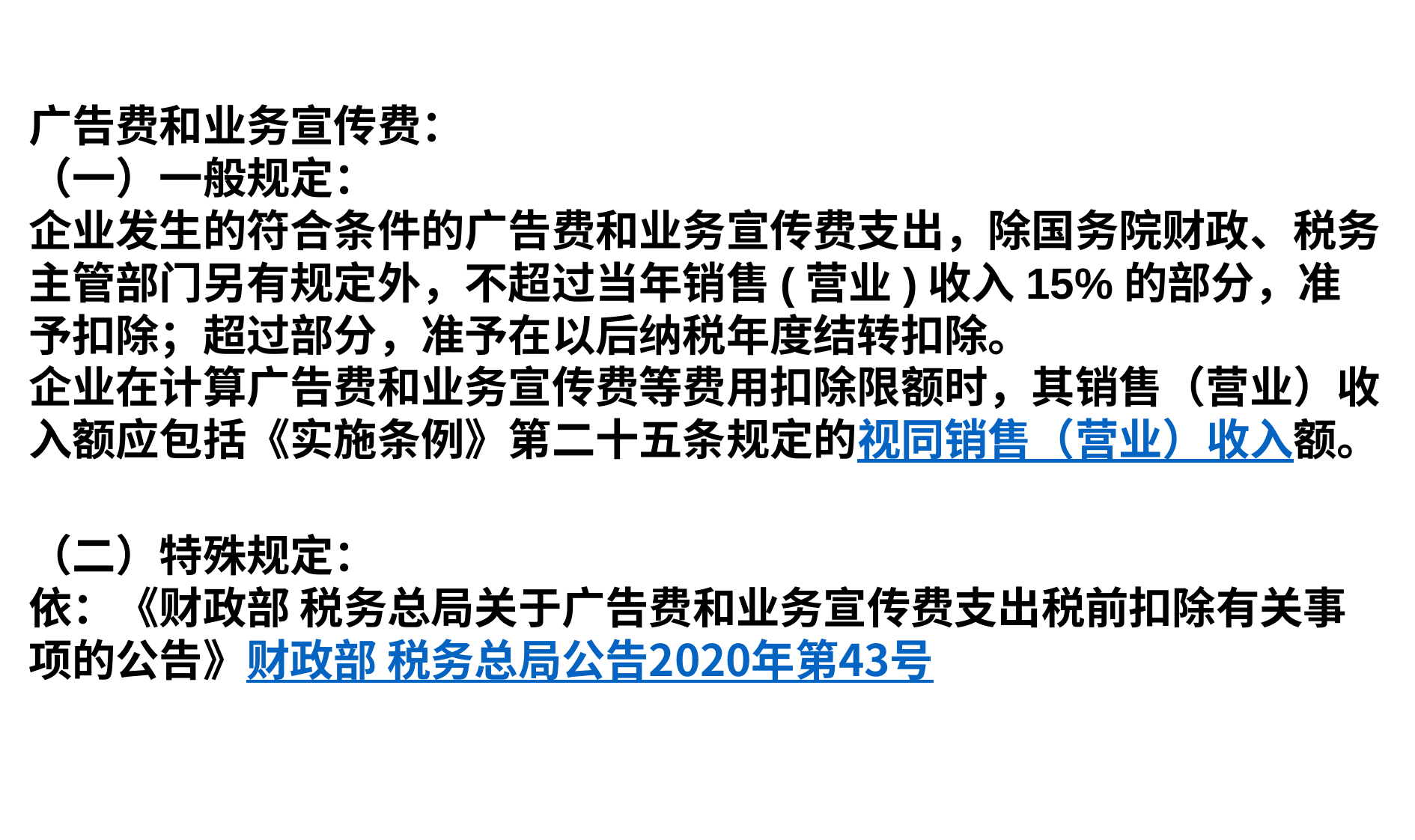

广告费和业务宣传费：
（一）一般规定：
企业发生的符合条件的广告费和业务宣传费支出，除国务院财政、税务主管部门另有规定外，不超过当年销售(营业)收入15%的部分，准予扣除；超过部分，准予在以后纳税年度结转扣除。
企业在计算广告费和业务宣传费等费用扣除限额时，其销售（营业）收入额应包括《实施条例》第二十五条规定的视同销售（营业）收入额。

（二）特殊规定：
依：《财政部 税务总局关于广告费和业务宣传费支出税前扣除有关事项的公告》财政部 税务总局公告2020年第43号